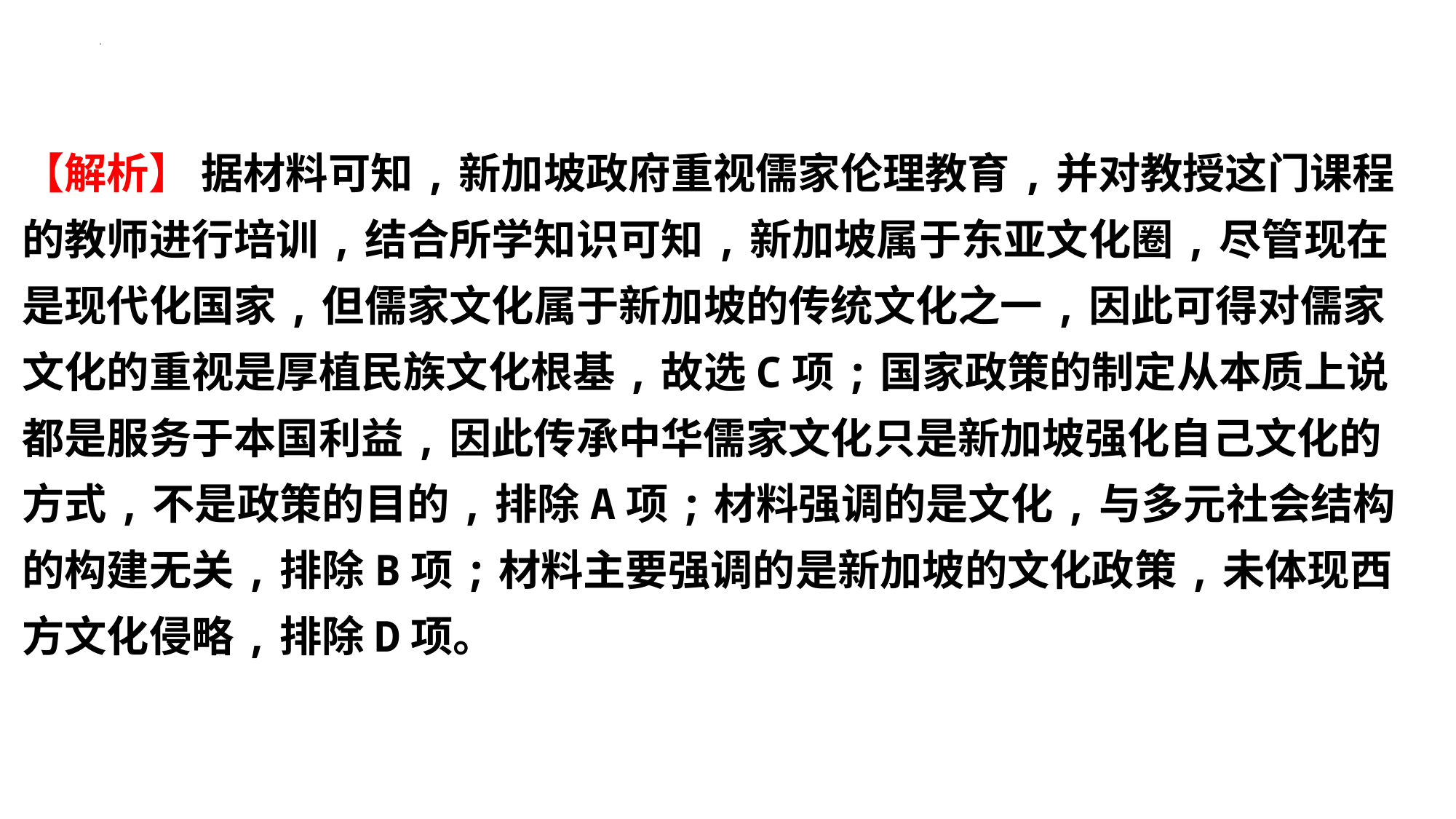

【解析】 据材料可知,新加坡政府重视儒家伦理教育,并对教授这门课程的教师进行培训,结合所学知识可知,新加坡属于东亚文化圈,尽管现在是现代化国家,但儒家文化属于新加坡的传统文化之一,因此可得对儒家文化的重视是厚植民族文化根基,故选C项;国家政策的制定从本质上说都是服务于本国利益,因此传承中华儒家文化只是新加坡强化自己文化的方式,不是政策的目的,排除A项;材料强调的是文化,与多元社会结构的构建无关,排除B项;材料主要强调的是新加坡的文化政策,未体现西方文化侵略,排除D项。